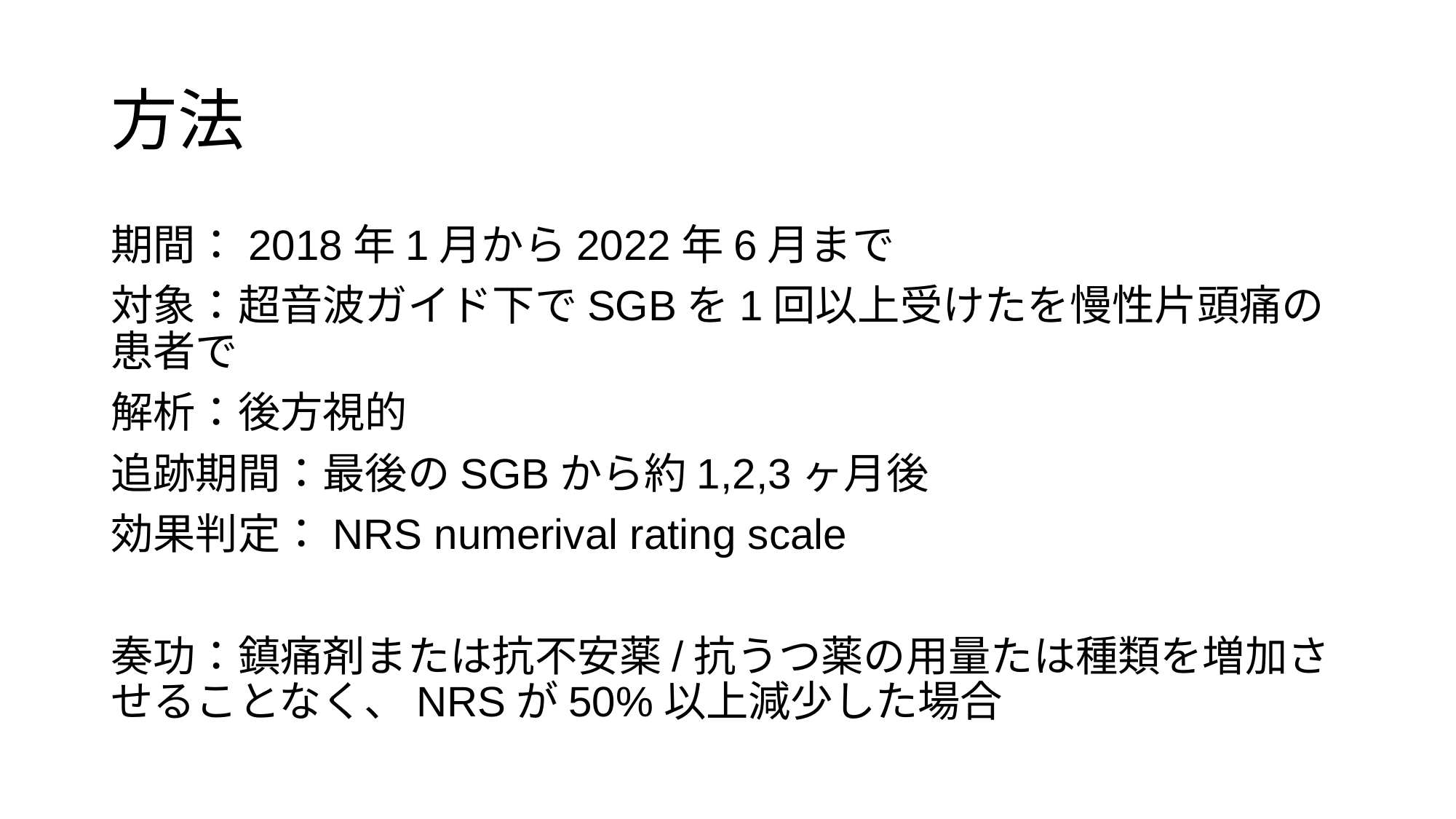

# 方法
期間：2018年1月から2022年6月まで
対象：超音波ガイド下でSGBを1回以上受けたを慢性片頭痛の患者で
解析：後方視的
追跡期間：最後のSGBから約1,2,3ヶ月後
効果判定：NRS numerival rating scale

奏功：鎮痛剤または抗不安薬/抗うつ薬の用量たは種類を増加させることなく、NRSが50%以上減少した場合